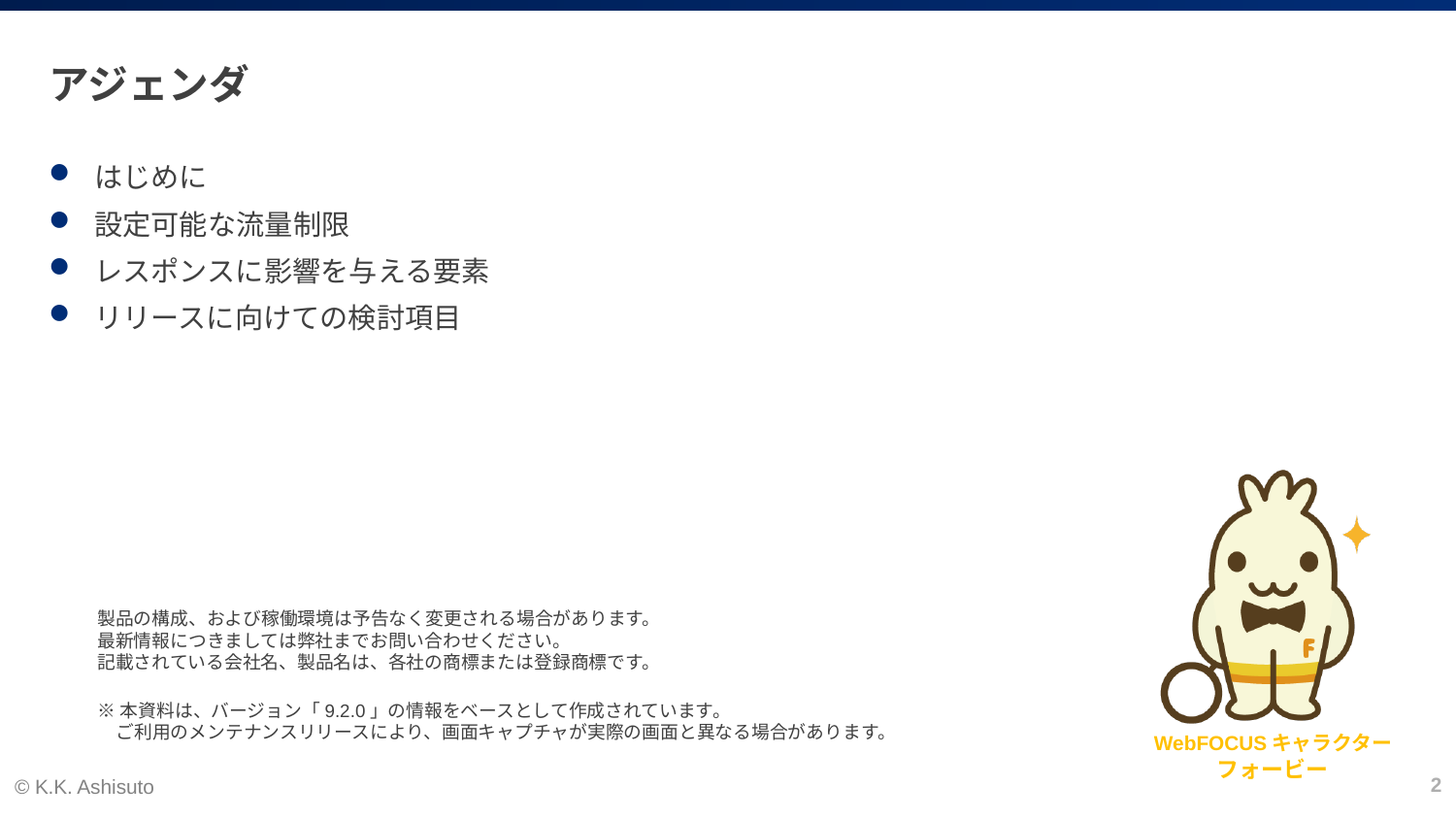

# アジェンダ
はじめに
設定可能な流量制限
レスポンスに影響を与える要素
リリースに向けての検討項目

2
© K.K. Ashisuto